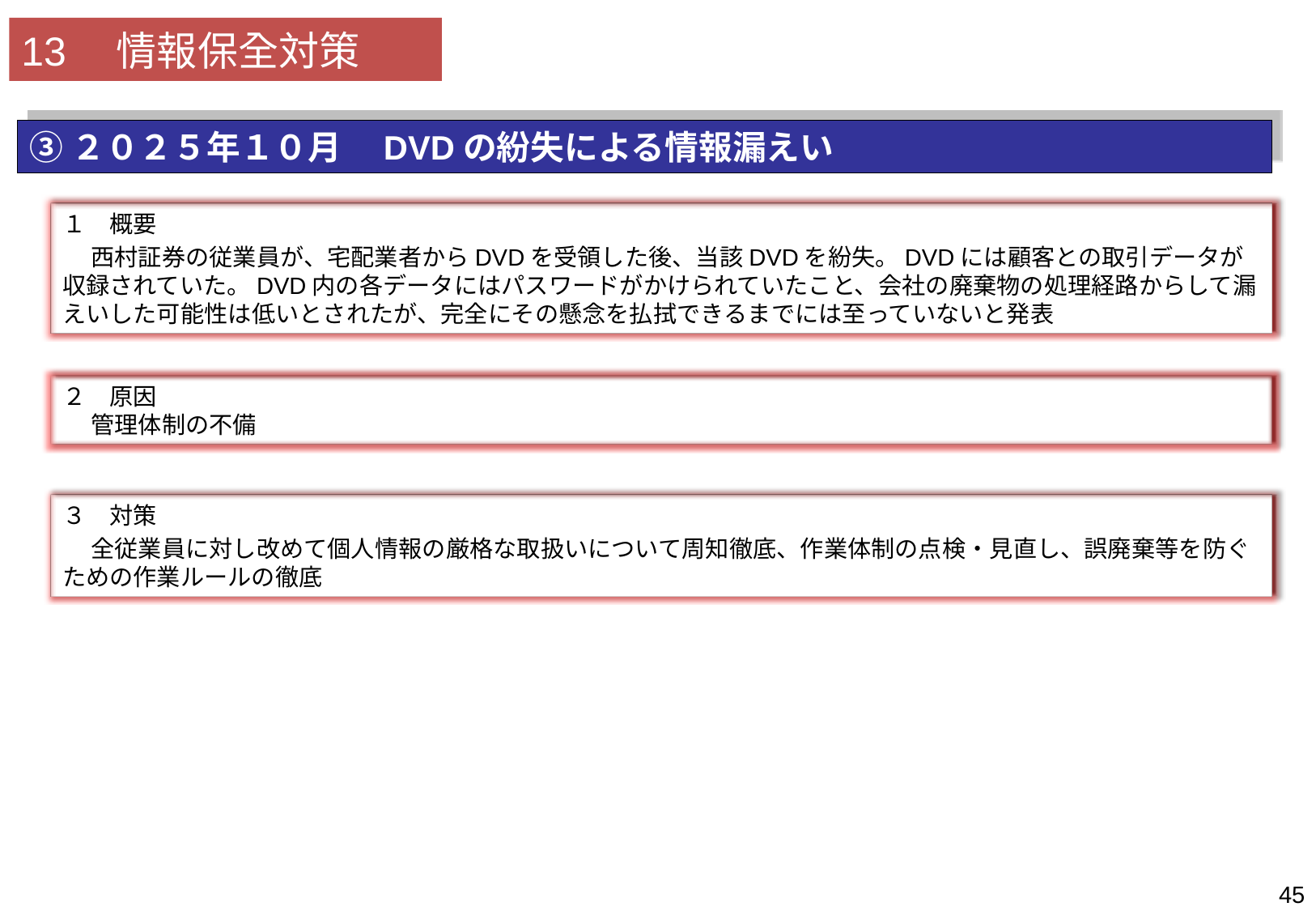

13　情報保全対策
| 34 | カウンターインテリジェンス及び諸外国の事例を紹介した上で、隙のない勤務と私生活において慎重な行動をとることの重要性について記載されているか。 |
| --- | --- |
③２０２５年１０月　DVDの紛失による情報漏えい
１　概要
　西村証券の従業員が、宅配業者からDVDを受領した後、当該DVDを紛失。DVDには顧客との取引データが収録されていた。DVD内の各データにはパスワードがかけられていたこと、会社の廃棄物の処理経路からして漏えいした可能性は低いとされたが、完全にその懸念を払拭できるまでには至っていないと発表
２　原因
　管理体制の不備
３　対策
　全従業員に対し改めて個人情報の厳格な取扱いについて周知徹底、作業体制の点検・見直し、誤廃棄等を防ぐための作業ルールの徹底
45